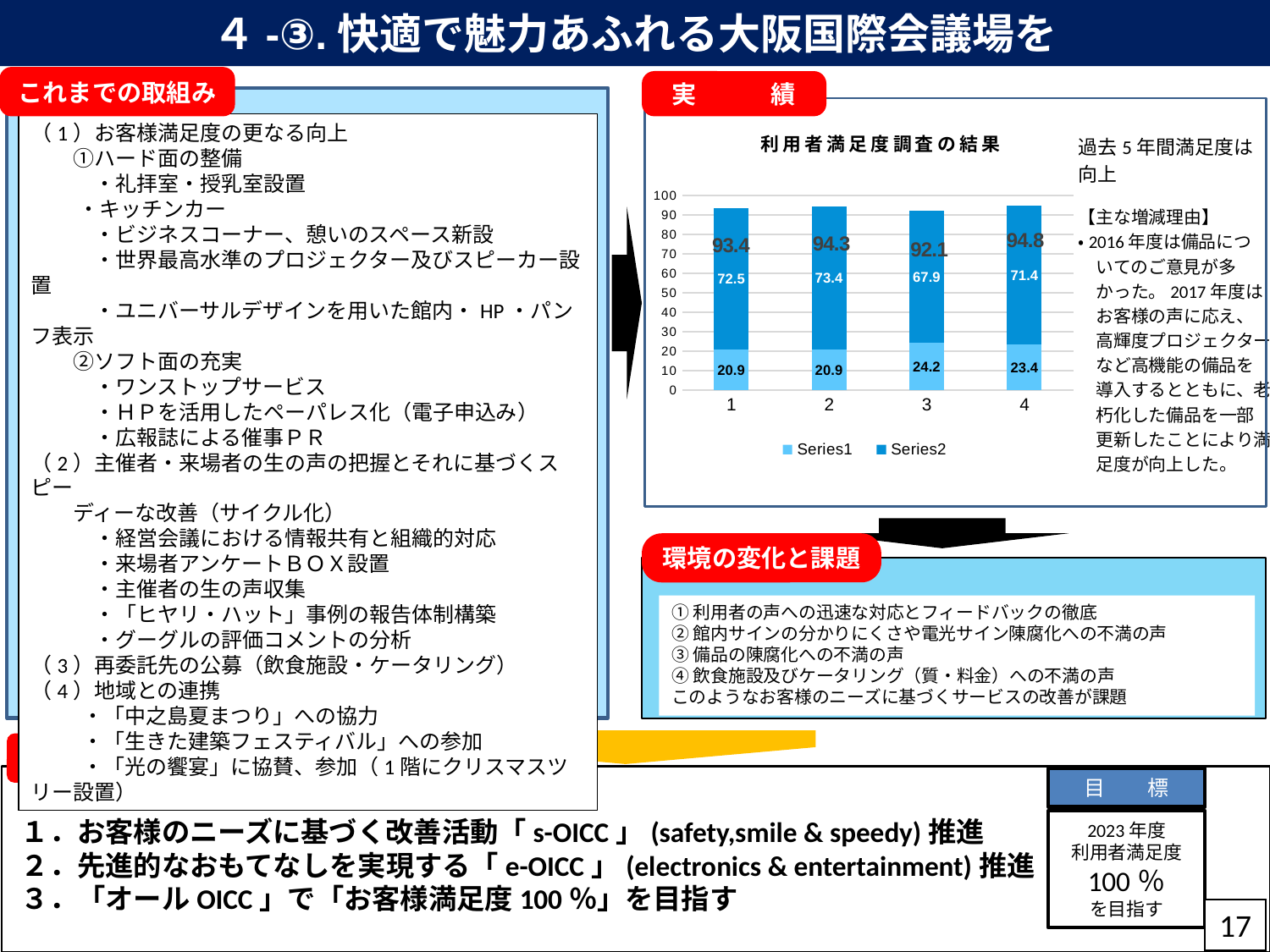

# ４-③.快適で魅力あふれる大阪国際会議場を
これまでの取組み
実　　　績

（1）お客様満足度の更なる向上
　　①ハード面の整備
　　　・礼拝室・授乳室設置
         ・キッチンカー
　　　・ビジネスコーナー、憩いのスペース新設
　　　・世界最高水準のプロジェクター及びスピーカー設置
　　　・ユニバーサルデザインを用いた館内・HP・パンフ表示
　　②ソフト面の充実
　　　・ワンストップサービス
　　　・ＨＰを活用したペーパレス化（電子申込み）
　　　・広報誌による催事ＰＲ
（2）主催者・来場者の生の声の把握とそれに基づくスピー
　　ディーな改善（サイクル化）
　　　・経営会議における情報共有と組織的対応
　　　・来場者アンケートＢＯＸ設置
　　　・主催者の生の声収集
　　　・「ヒヤリ・ハット」事例の報告体制構築
　　　・グーグルの評価コメントの分析
（3）再委託先の公募（飲食施設・ケータリング）
（4）地域との連携
　　  ・「中之島夏まつり」への協力
　　  ・「生きた建築フェスティバル」への参加
　　  ・「光の饗宴」に協賛、参加（1階にクリスマスツリー設置）

### Chart: 利用者満足度調査の結果

| Category |  |  |  |
|---|---|---|---|
過去5年間満足度は
向上

【主な増減理由】
・2016年度は備品につ
　いてのご意見が多
　かった。2017年度は
　お客様の声に応え、
　高輝度プロジェクター
　など高機能の備品を
　導入するとともに、老
　朽化した備品を一部
　更新したことにより満
　足度が向上した。

環境の変化と課題

①利用者の声への迅速な対応とフィードバックの徹底
②館内サインの分かりにくさや電光サイン陳腐化への不満の声
③備品の陳腐化への不満の声
④飲食施設及びケータリング（質・料金）への不満の声
このようなお客様のニーズに基づくサービスの改善が課題
これからの取組み

目　　標
１．お客様のニーズに基づく改善活動「s-OICC」(safety,smile & speedy)推進
２．先進的なおもてなしを実現する「e-OICC」(electronics & entertainment)推進
３．「オールOICC」で「お客様満足度100％」を目指す
2023年度
利用者満足度
100％
を目指す
17